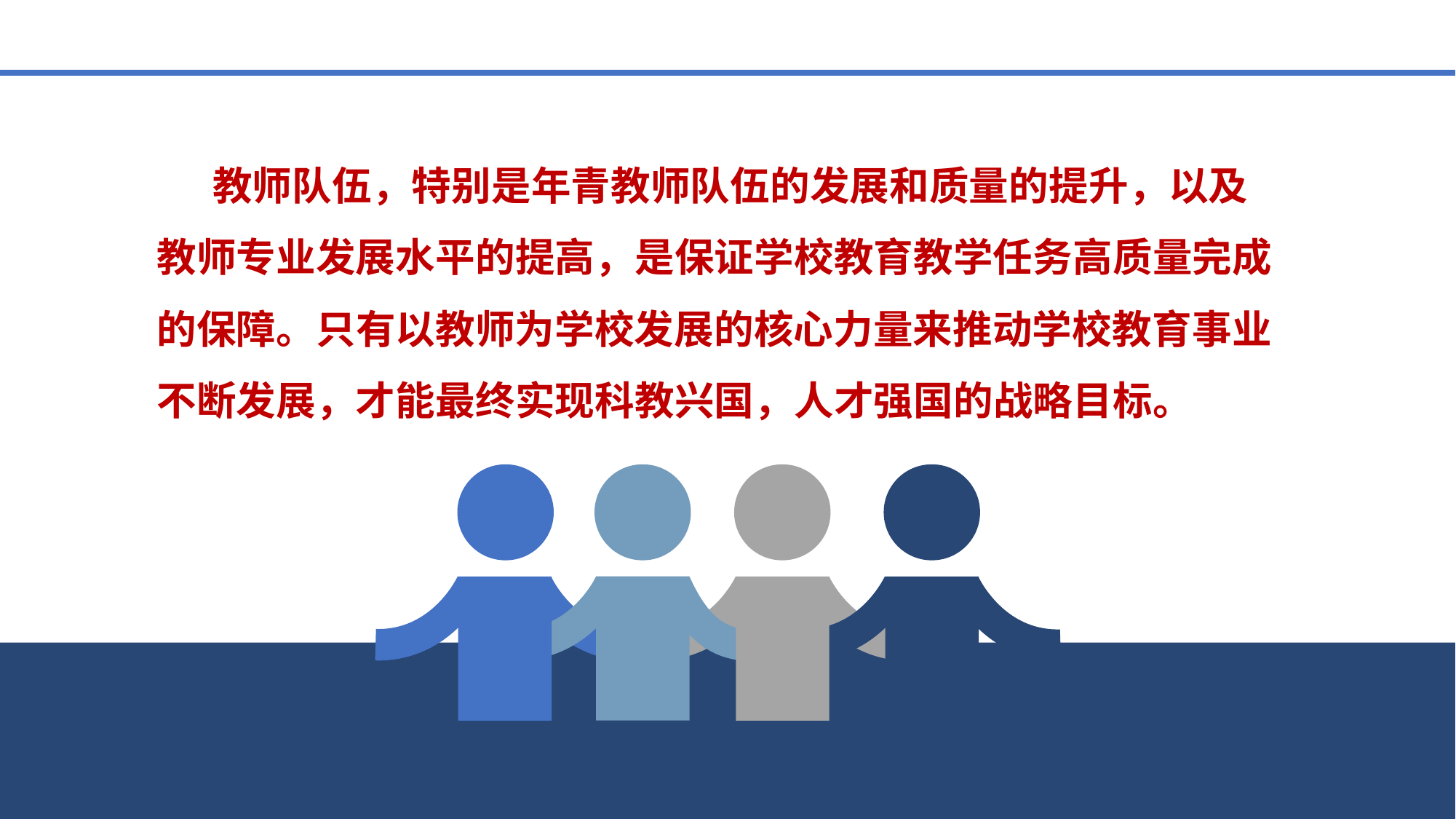

教师队伍，特别是年青教师队伍的发展和质量的提升，以及教师专业发展水平的提高，是保证学校教育教学任务高质量完成的保障。只有以教师为学校发展的核心力量来推动学校教育事业不断发展，才能最终实现科教兴国，人才强国的战略目标。